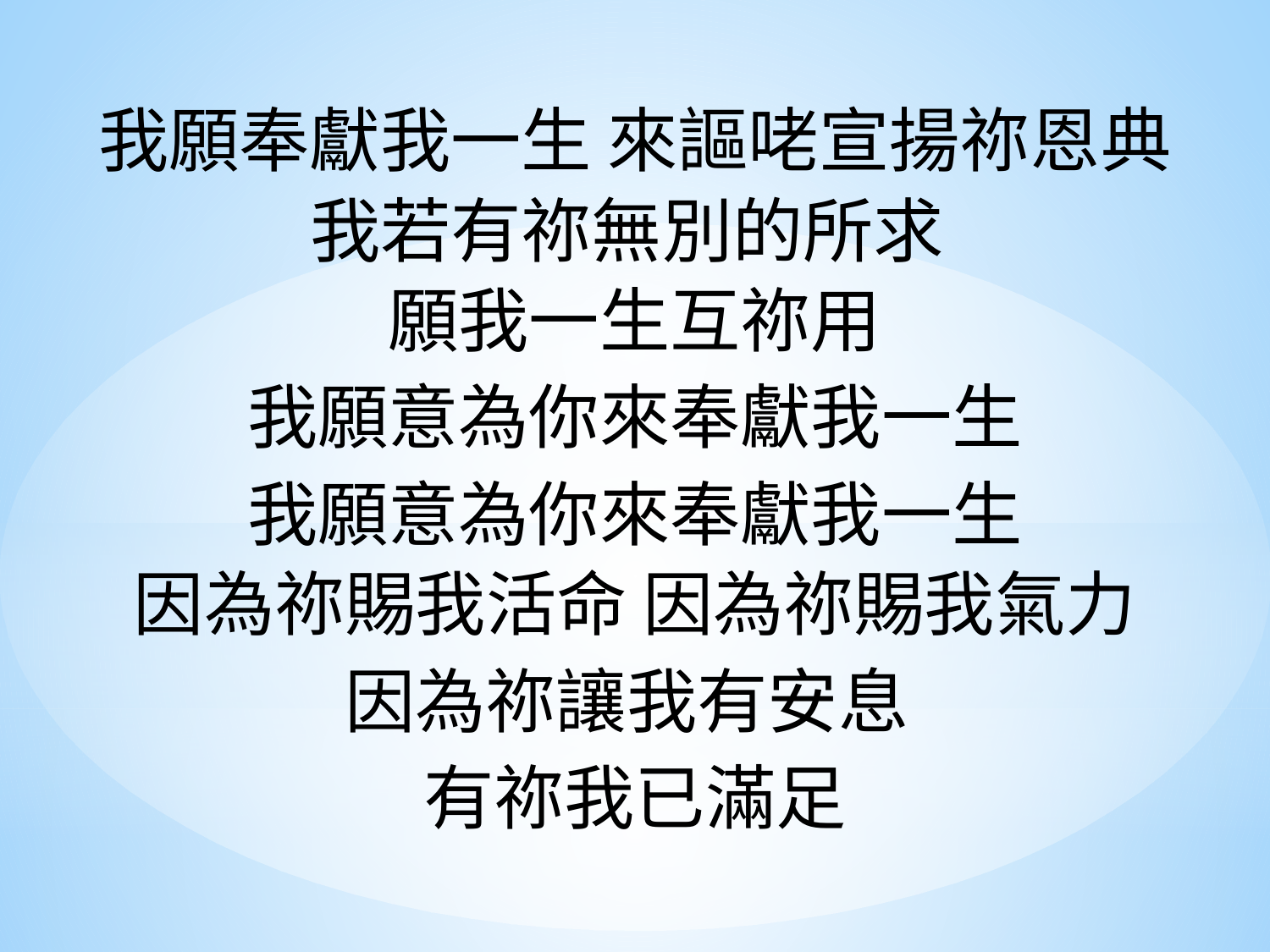

我願奉獻我一生 來謳咾宣揚祢恩典
我若有祢無別的所求
願我一生互祢用
我願意為你來奉獻我一生
我願意為你來奉獻我一生
因為祢賜我活命 因為祢賜我氣力
因為祢讓我有安息
有祢我已滿足